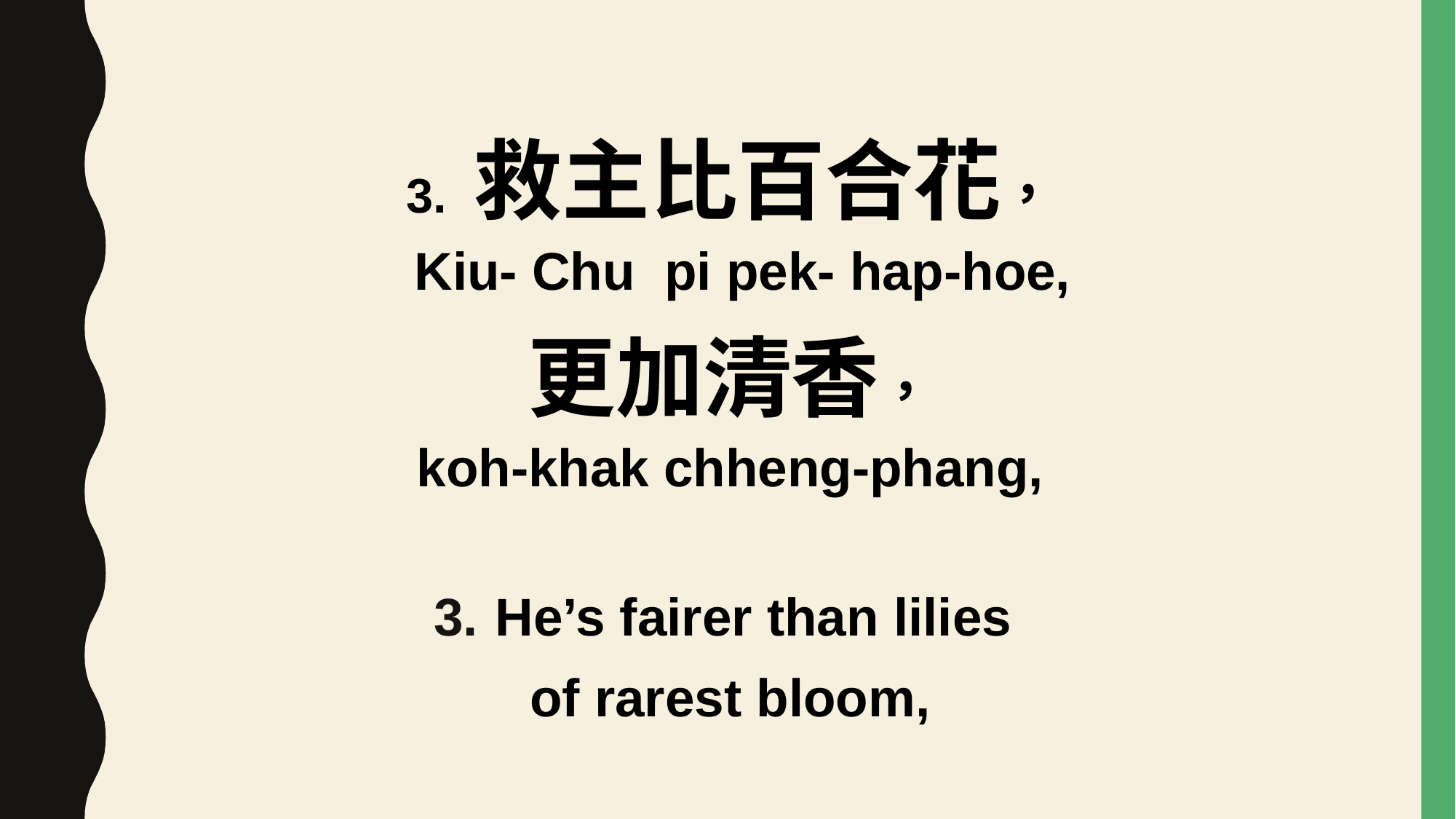

3. 救主比百合花，
  Kiu- Chu  pi pek- hap-hoe,
更加清香，
koh-khak chheng-phang,

He’s fairer than lilies
of rarest bloom,